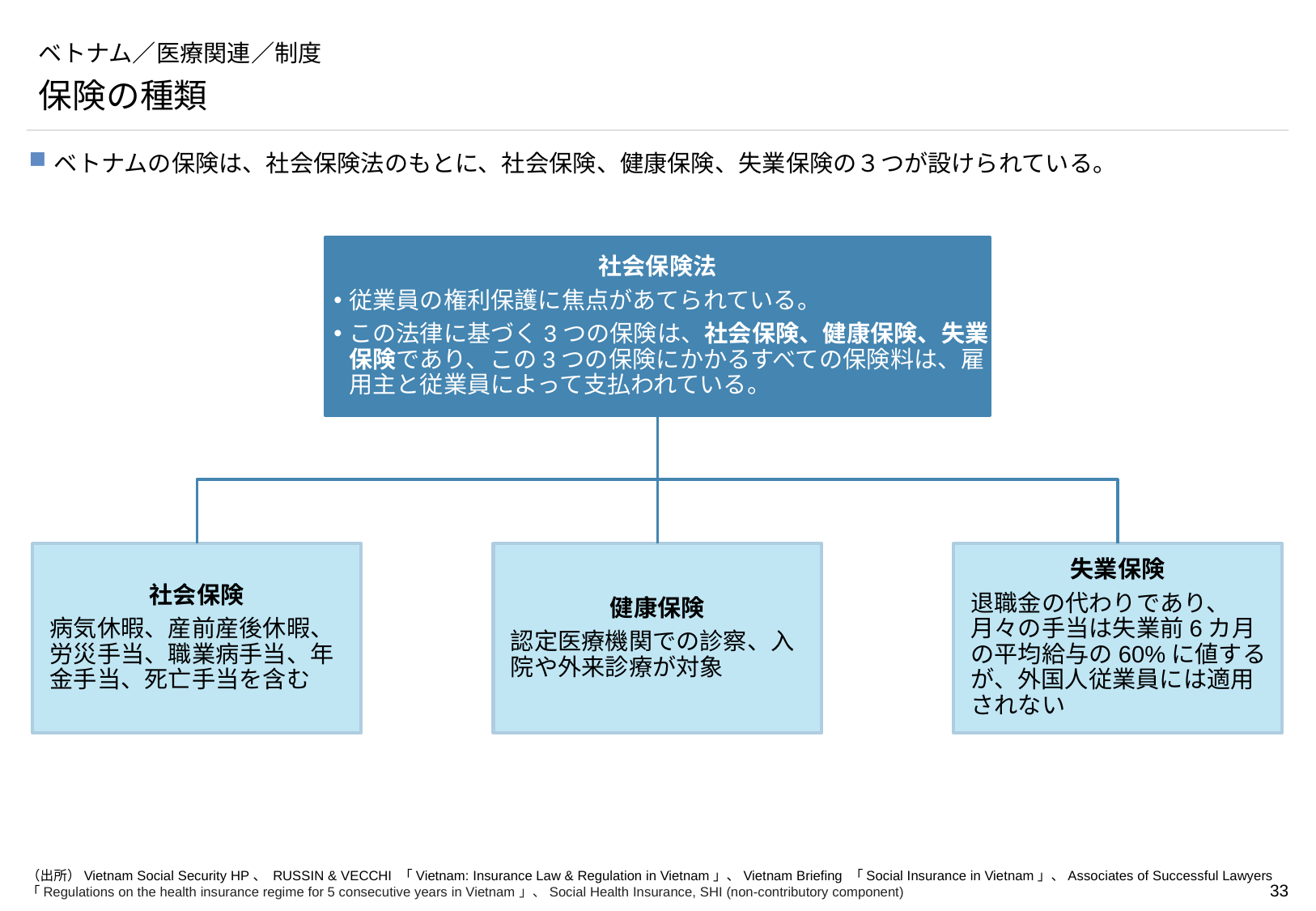

# ベトナム／医療関連／制度
保険の種類
ベトナムの保険は、社会保険法のもとに、社会保険、健康保険、失業保険の３つが設けられている。
社会保険法
従業員の権利保護に焦点があてられている。
この法律に基づく3つの保険は、社会保険、健康保険、失業保険であり、この3つの保険にかかるすべての保険料は、雇用主と従業員によって支払われている。
社会保険
病気休暇、産前産後休暇、労災手当、職業病手当、年金手当、死亡手当を含む
健康保険
認定医療機関での診察、入院や外来診療が対象
失業保険
退職金の代わりであり、月々の手当は失業前6カ月の平均給与の60%に値するが、外国人従業員には適用されない
（出所）Vietnam Social Security HP、 RUSSIN & VECCHI 「Vietnam: Insurance Law & Regulation in Vietnam」、Vietnam Briefing 「Social Insurance in Vietnam」、Associates of Successful Lawyers 「Regulations on the health insurance regime for 5 consecutive years in Vietnam」、Social Health Insurance, SHI (non-contributory component)